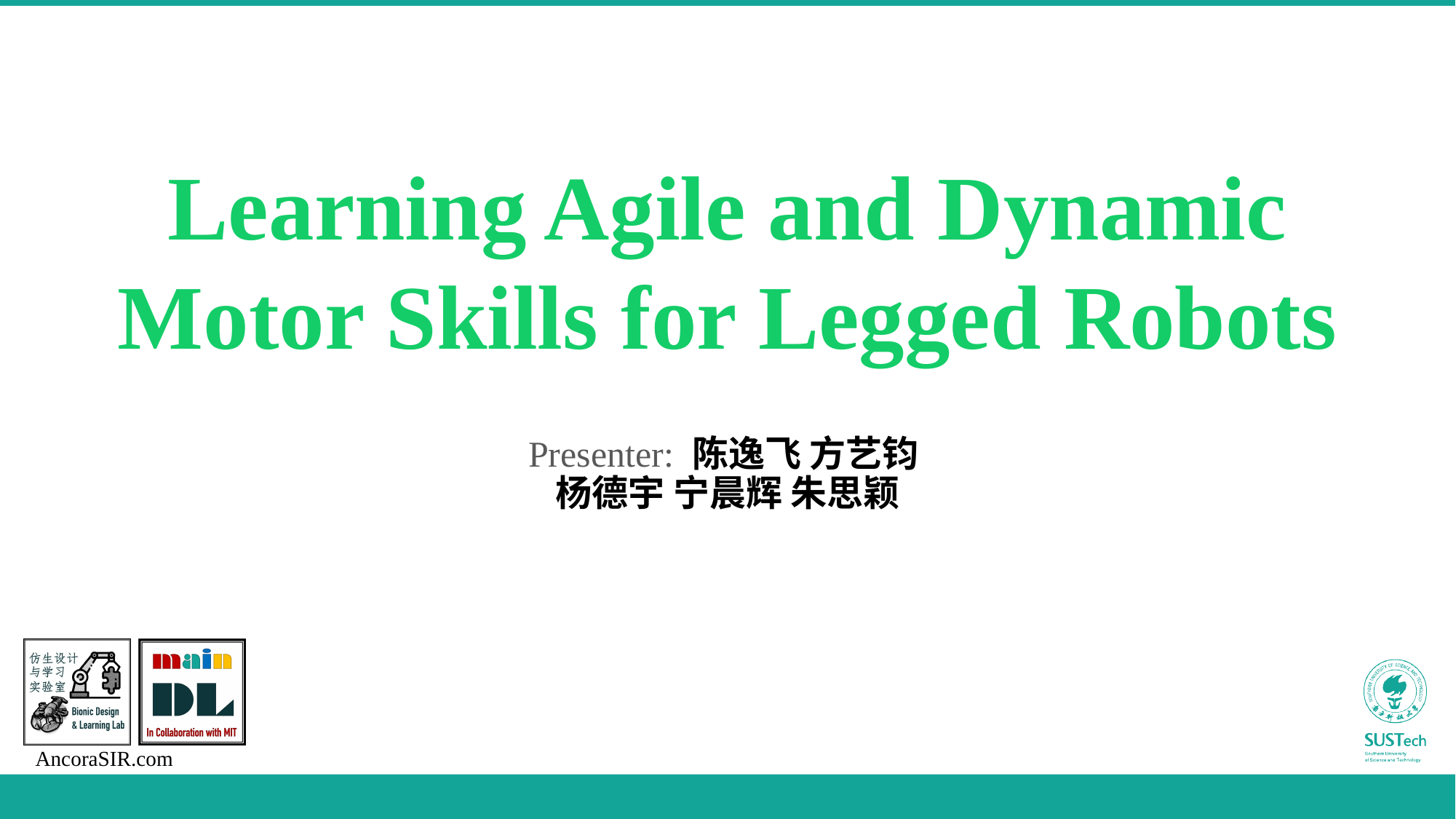

Learning Agile and Dynamic Motor Skills for Legged Robots
Presenter: 陈逸飞 方艺钧
杨德宇 宁晨辉 朱思颖